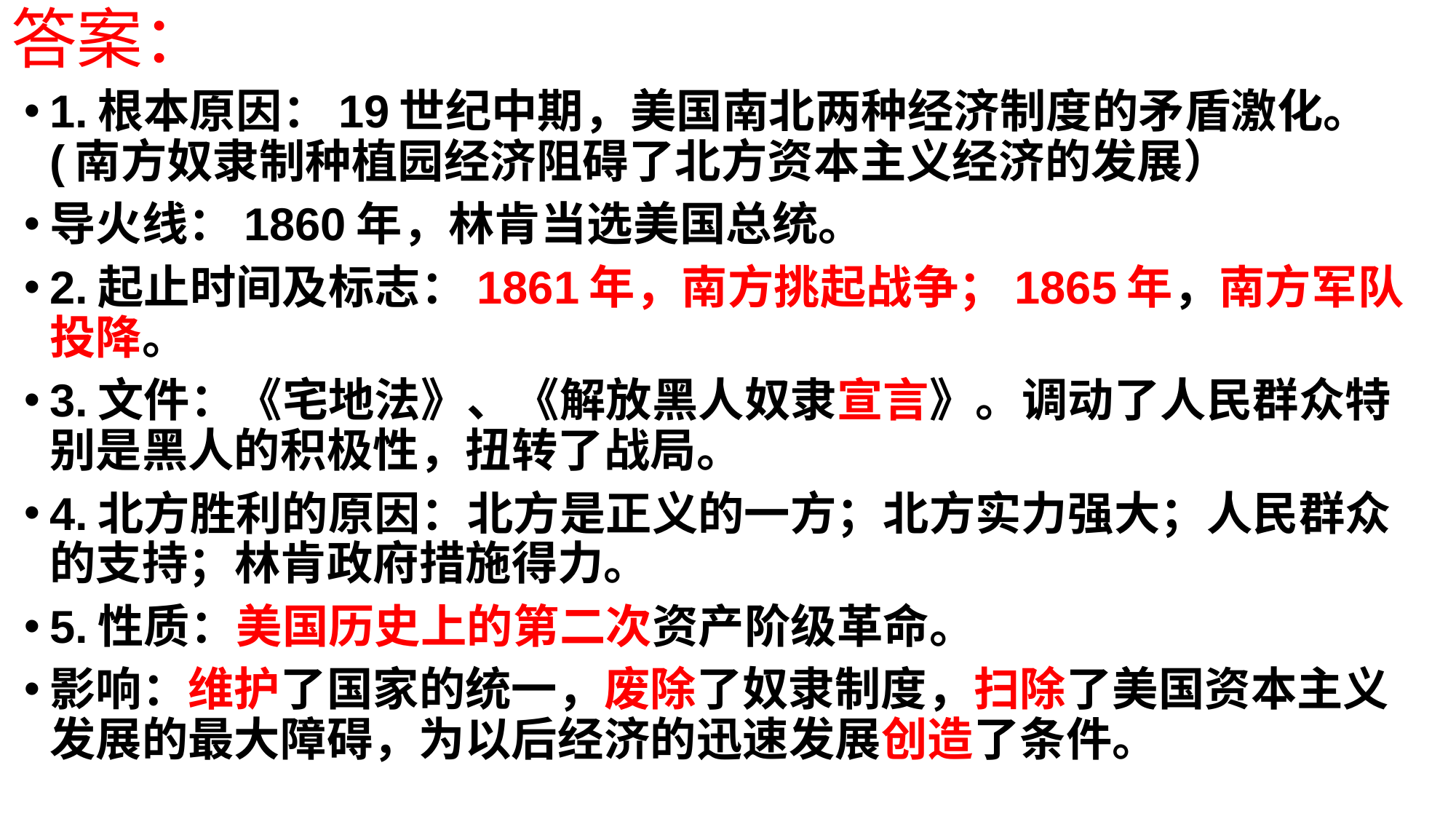

# 答案：
1.根本原因：19世纪中期，美国南北两种经济制度的矛盾激化。(南方奴隶制种植园经济阻碍了北方资本主义经济的发展）
导火线：1860年，林肯当选美国总统。
2.起止时间及标志：1861年，南方挑起战争；1865年，南方军队投降。
3.文件：《宅地法》、《解放黑人奴隶宣言》。调动了人民群众特别是黑人的积极性，扭转了战局。
4.北方胜利的原因：北方是正义的一方；北方实力强大；人民群众的支持；林肯政府措施得力。
5.性质：美国历史上的第二次资产阶级革命。
影响：维护了国家的统一，废除了奴隶制度，扫除了美国资本主义发展的最大障碍，为以后经济的迅速发展创造了条件。